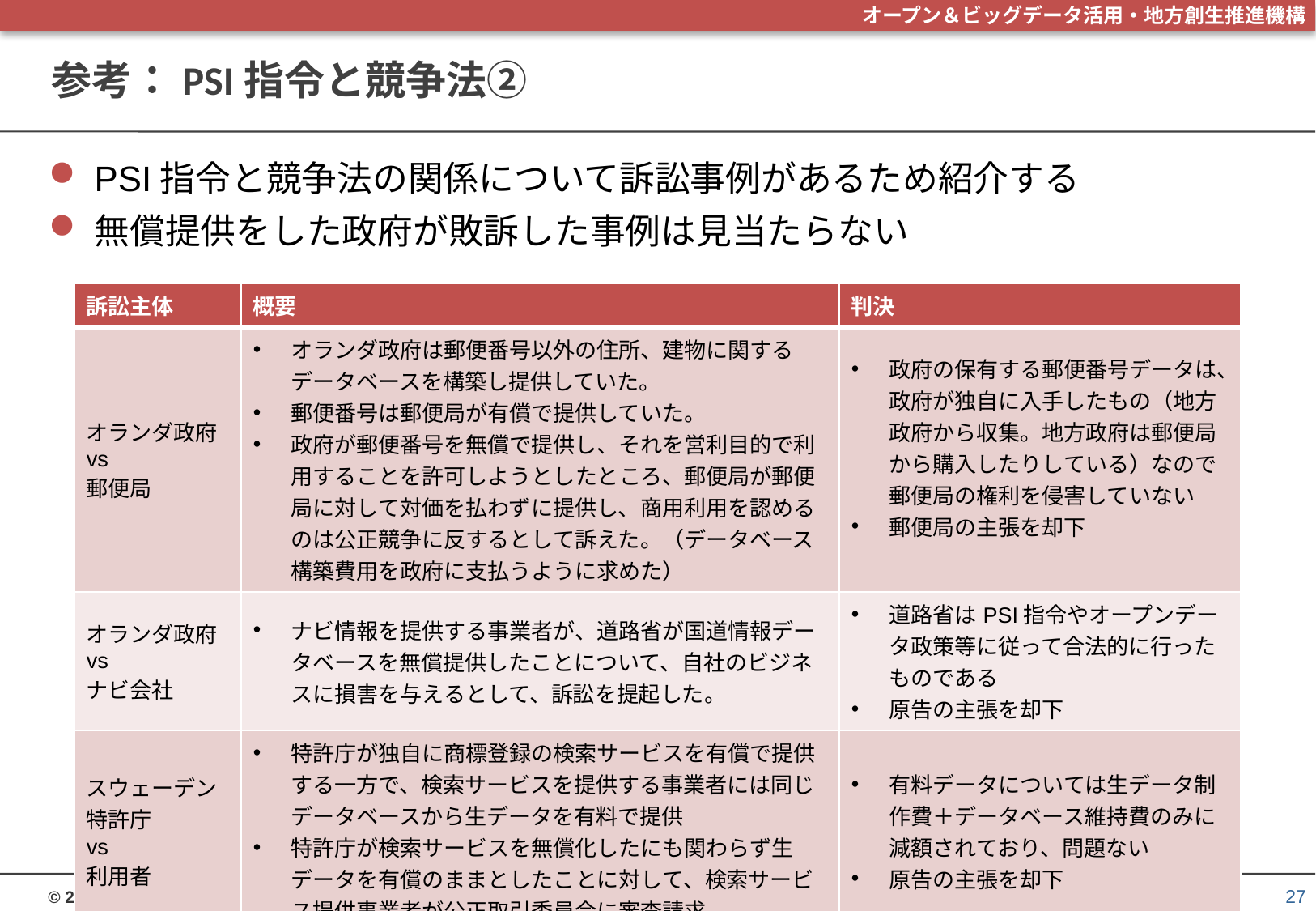

# 参考：PSI指令と競争法②
PSI指令と競争法の関係について訴訟事例があるため紹介する
無償提供をした政府が敗訴した事例は見当たらない

| 訴訟主体 | 概要 | 判決 |
| --- | --- | --- |
| オランダ政府 vs 郵便局 | オランダ政府は郵便番号以外の住所、建物に関するデータベースを構築し提供していた。 郵便番号は郵便局が有償で提供していた。 政府が郵便番号を無償で提供し、それを営利目的で利用することを許可しようとしたところ、郵便局が郵便局に対して対価を払わずに提供し、商用利用を認めるのは公正競争に反するとして訴えた。（データベース構築費用を政府に支払うように求めた） | 政府の保有する郵便番号データは、政府が独自に入手したもの（地方政府から収集。地方政府は郵便局から購入したりしている）なので郵便局の権利を侵害していない 郵便局の主張を却下 |
| オランダ政府 vs ナビ会社 | ナビ情報を提供する事業者が、道路省が国道情報データベースを無償提供したことについて、自社のビジネスに損害を与えるとして、訴訟を提起した。 | 道路省はPSI指令やオープンデータ政策等に従って合法的に行ったものである 原告の主張を却下 |
| スウェーデン特許庁 vs 利用者 | 特許庁が独自に商標登録の検索サービスを有償で提供する一方で、検索サービスを提供する事業者には同じデータベースから生データを有料で提供 特許庁が検索サービスを無償化したにも関わらず生データを有償のままとしたことに対して、検索サービス提供事業者が公正取引委員会に審査請求。 | 有料データについては生データ制作費＋データベース維持費のみに減額されており、問題ない 原告の主張を却下 |
27